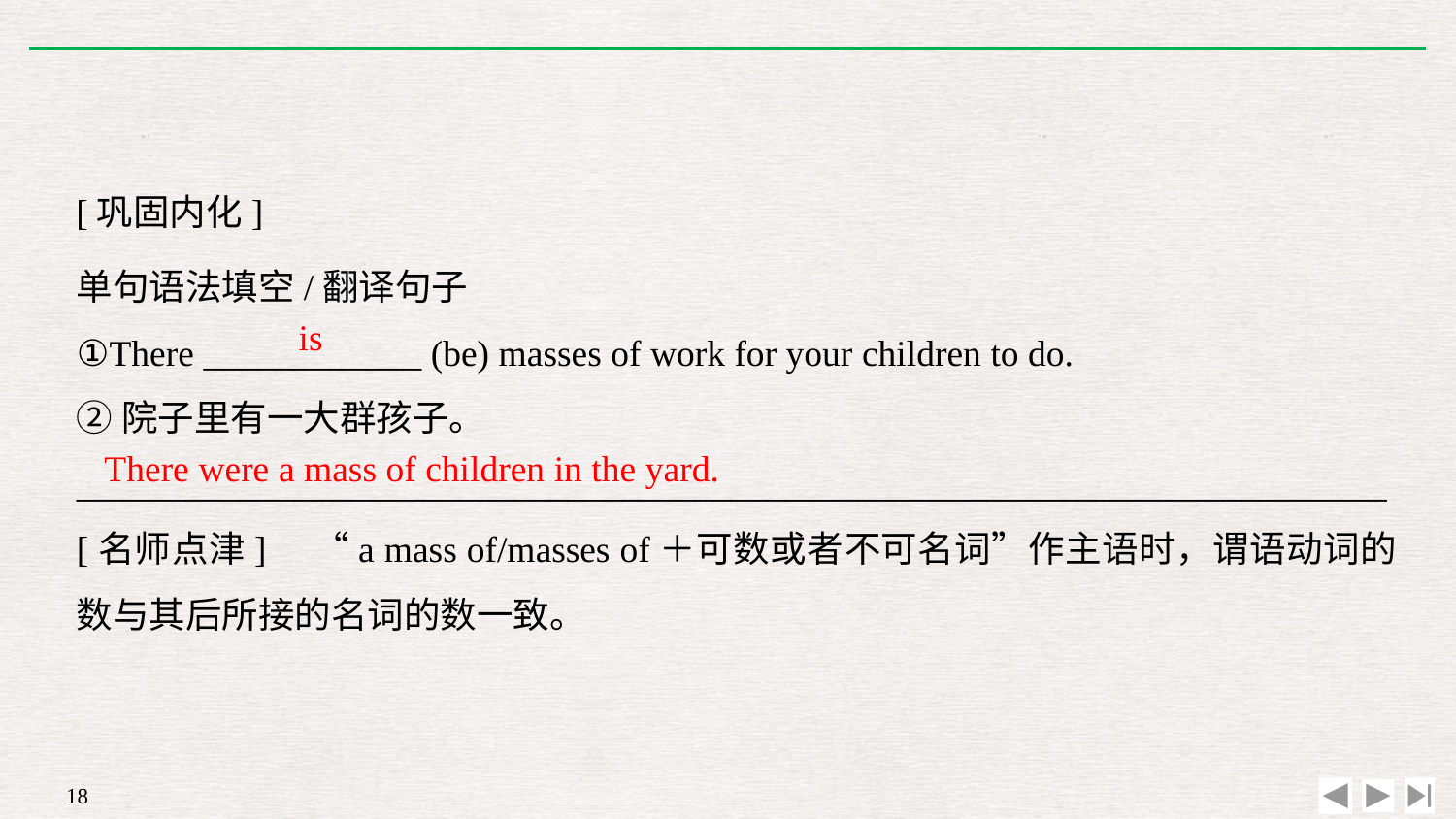

[巩固内化]
单句语法填空/翻译句子
①There ____________ (be) masses of work for your children to do.
②院子里有一大群孩子。
________________________________________________________________________
[名师点津]　“a mass of/masses of＋可数或者不可名词”作主语时，谓语动词的数与其后所接的名词的数一致。
is
There were a mass of children in the yard.